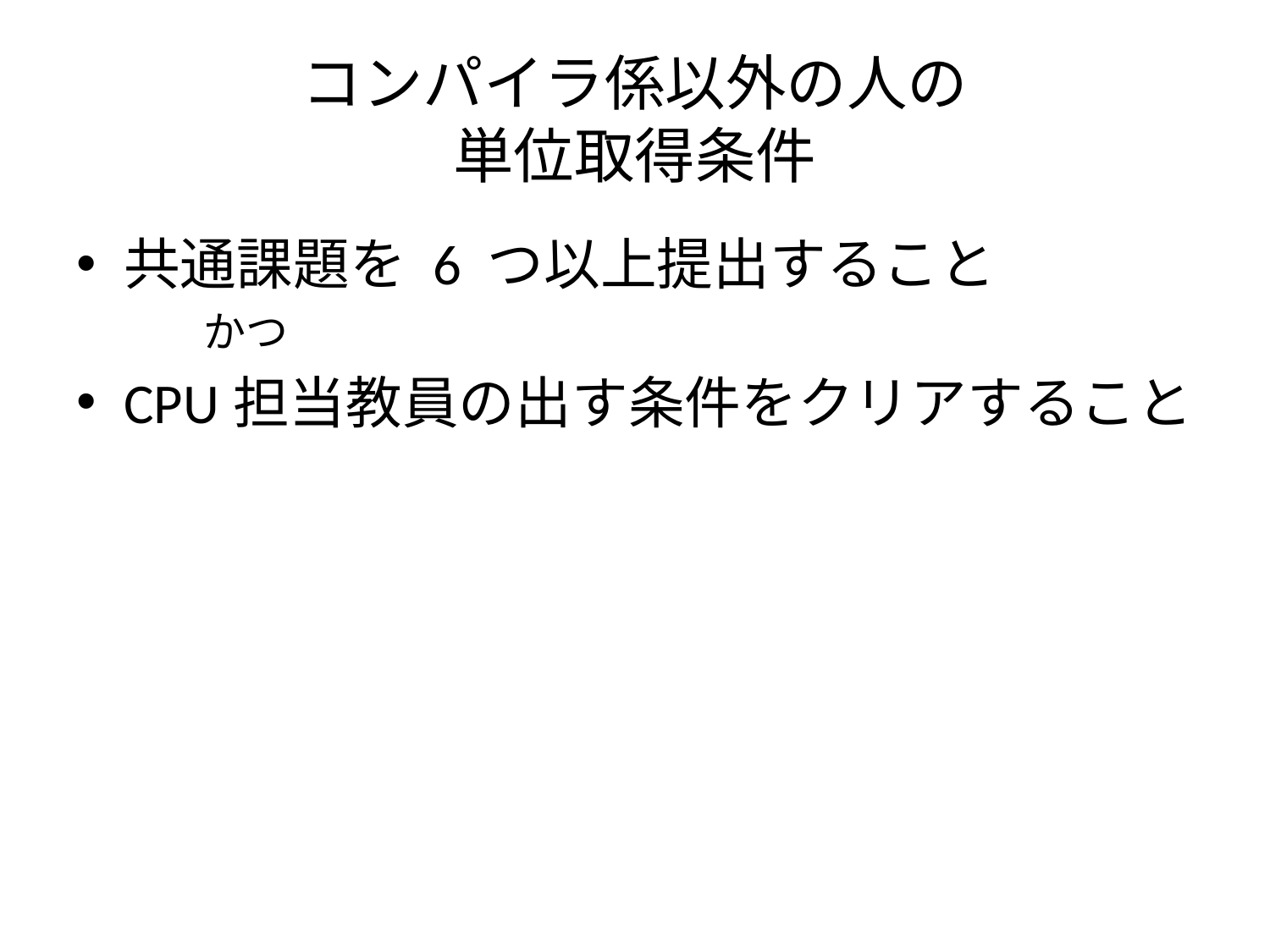

# コンパイラ係以外の人の 単位取得条件
共通課題を 6 つ以上提出すること
かつ
CPU担当教員の出す条件をクリアすること